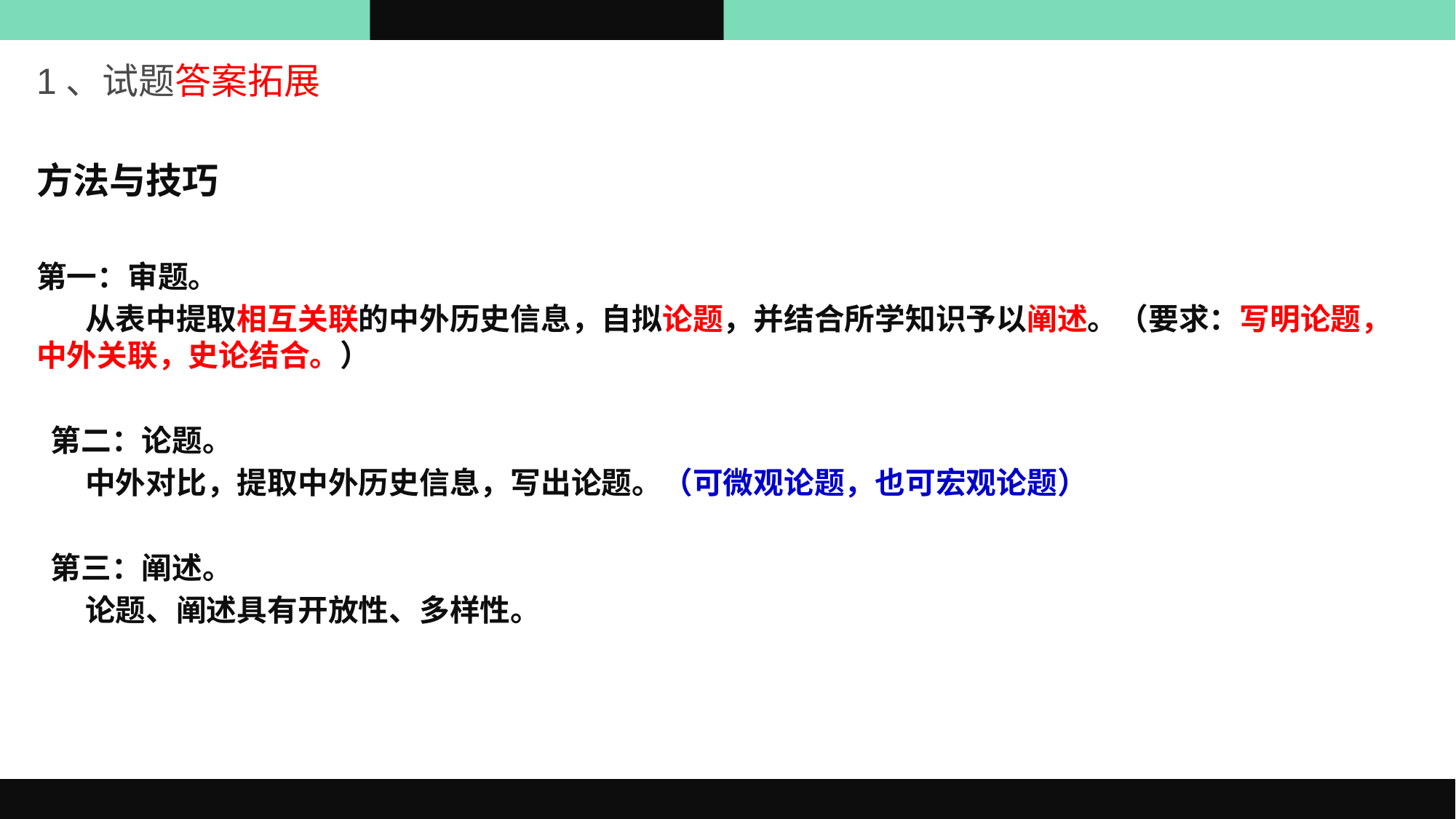

1、试题答案拓展

方法与技巧

第一：审题。
      从表中提取相互关联的中外历史信息，自拟论题，并结合所学知识予以阐述。（要求：写明论题，中外关联，史论结合。）

 第二：论题。
      中外对比，提取中外历史信息，写出论题。（可微观论题，也可宏观论题）

 第三：阐述。
      论题、阐述具有开放性、多样性。